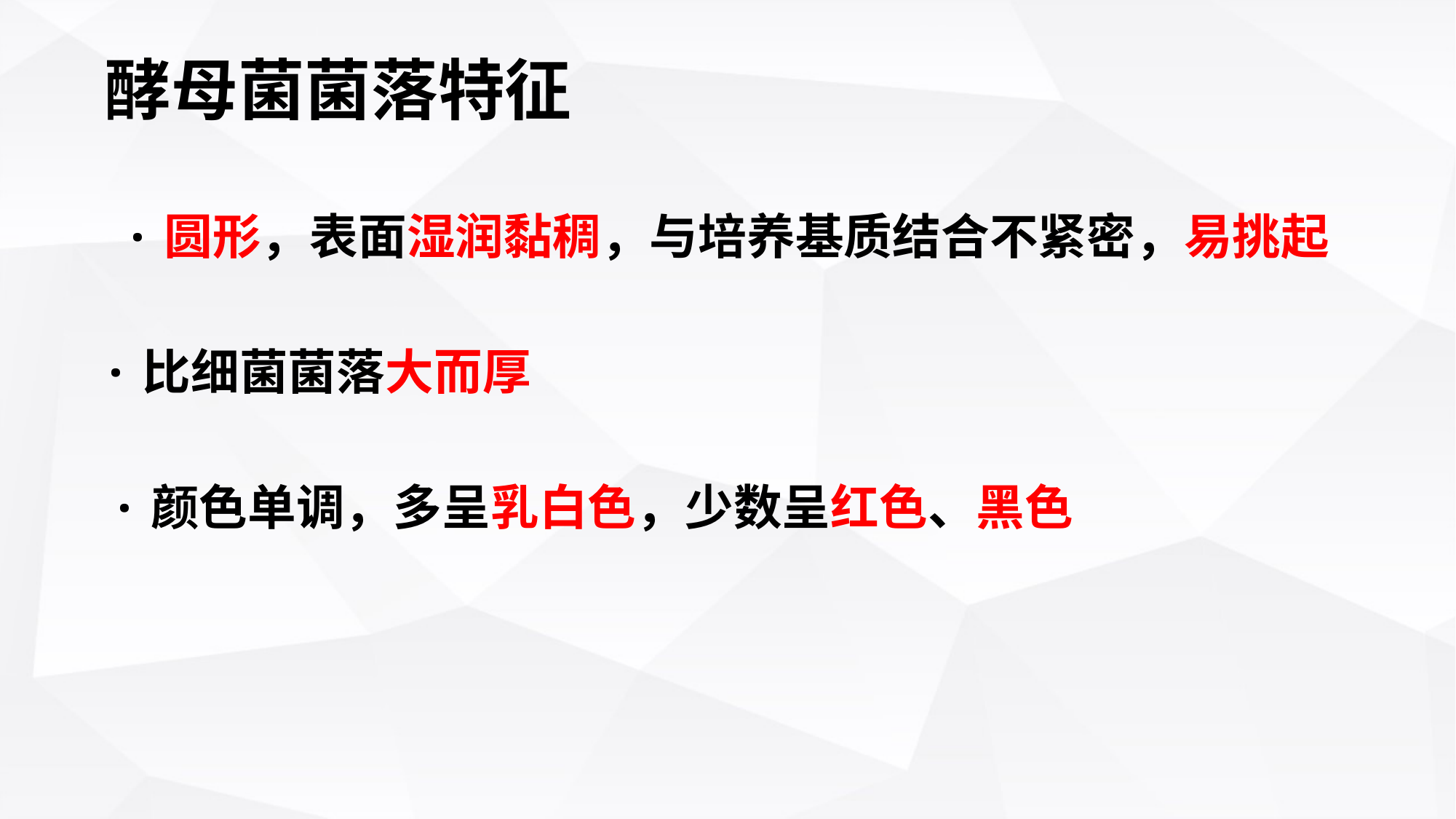

酵母菌菌落特征
·圆形，表面湿润黏稠，与培养基质结合不紧密，易挑起
·比细菌菌落大而厚
·颜色单调，多呈乳白色，少数呈红色、黑色